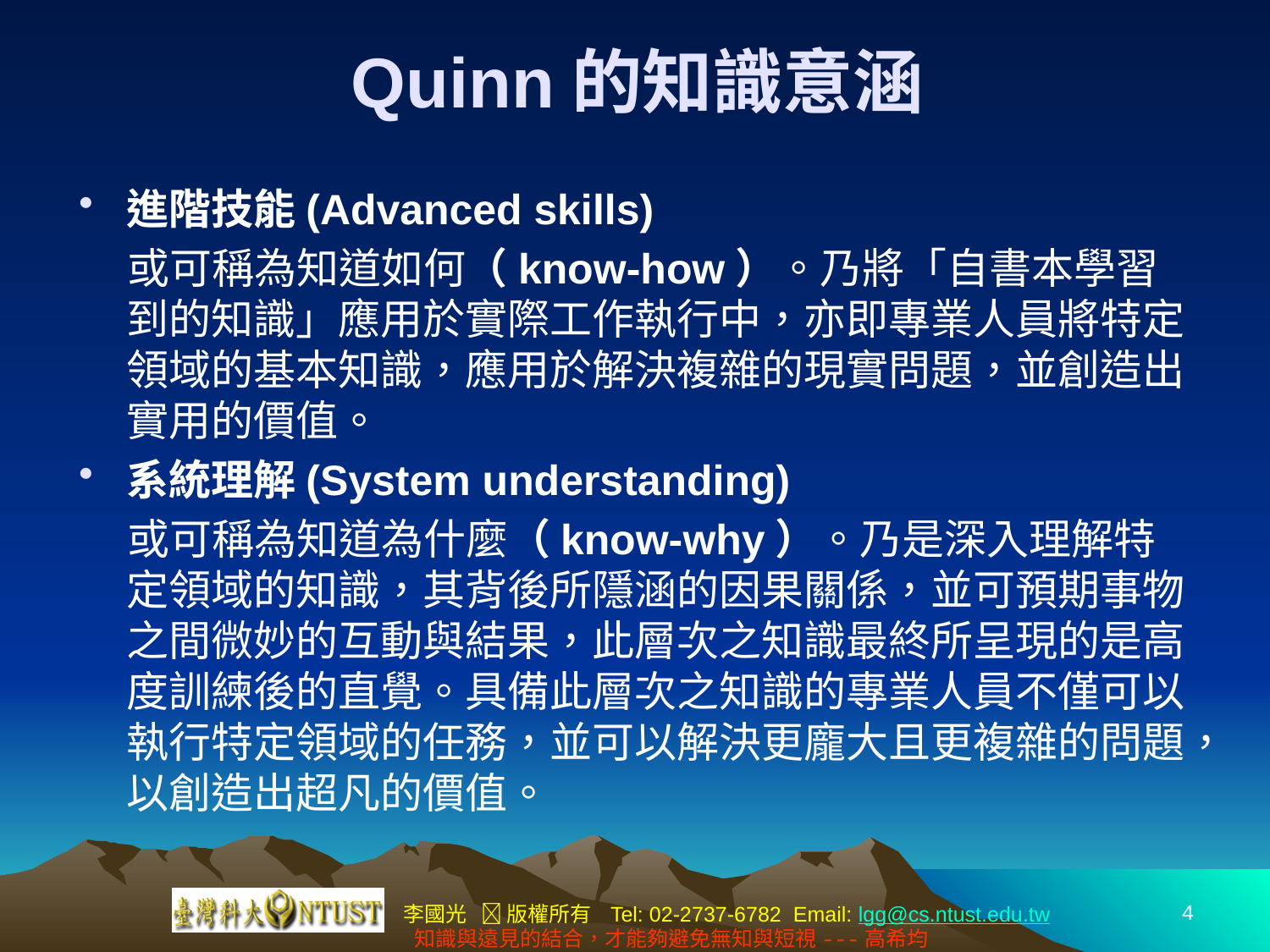

# Quinn的知識意涵
進階技能(Advanced skills)
    或可稱為知道如何（know-how）。乃將「自書本學習到的知識」應用於實際工作執行中，亦即專業人員將特定領域的基本知識，應用於解決複雜的現實問題，並創造出實用的價值。
系統理解(System understanding)
    或可稱為知道為什麼（know-why）。乃是深入理解特定領域的知識，其背後所隱涵的因果關係，並可預期事物之間微妙的互動與結果，此層次之知識最終所呈現的是高度訓練後的直覺。具備此層次之知識的專業人員不僅可以執行特定領域的任務，並可以解決更龐大且更複雜的問題，以創造出超凡的價值。

4